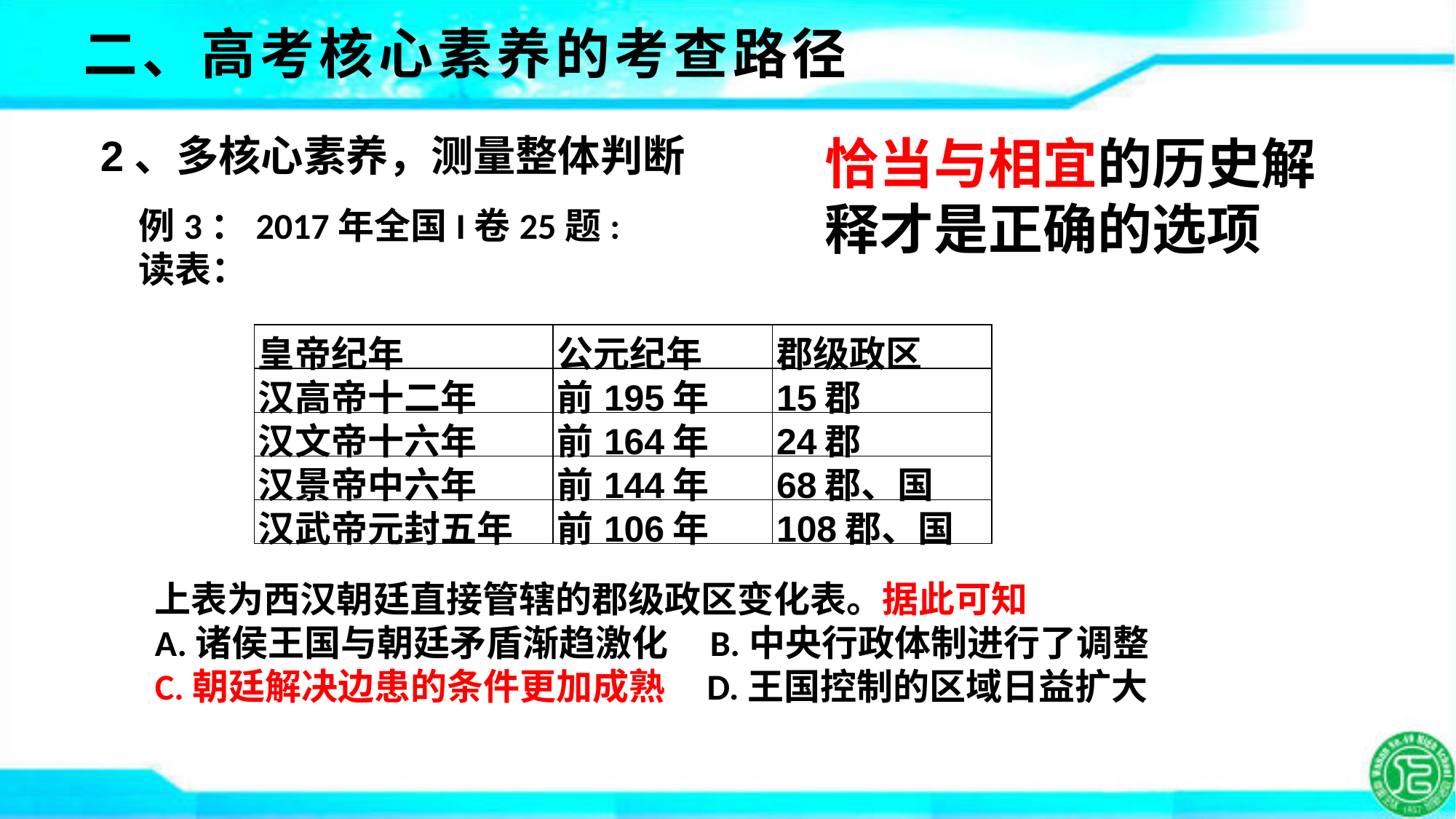

二、高考核心素养的考查路径
2、多核心素养，测量整体判断
恰当与相宜的历史解释才是正确的选项
例3：2017年全国I卷25题:读表：
| 皇帝纪年 | 公元纪年 | 郡级政区 |
| --- | --- | --- |
| 汉高帝十二年 | 前195年 | 15郡 |
| 汉文帝十六年 | 前164年 | 24郡 |
| 汉景帝中六年 | 前144年 | 68郡、国 |
| 汉武帝元封五年 | 前106年 | 108郡、国 |
上表为西汉朝廷直接管辖的郡级政区变化表。据此可知
A.诸侯王国与朝廷矛盾渐趋激化    B.中央行政体制进行了调整
C.朝廷解决边患的条件更加成熟    D.王国控制的区域日益扩大